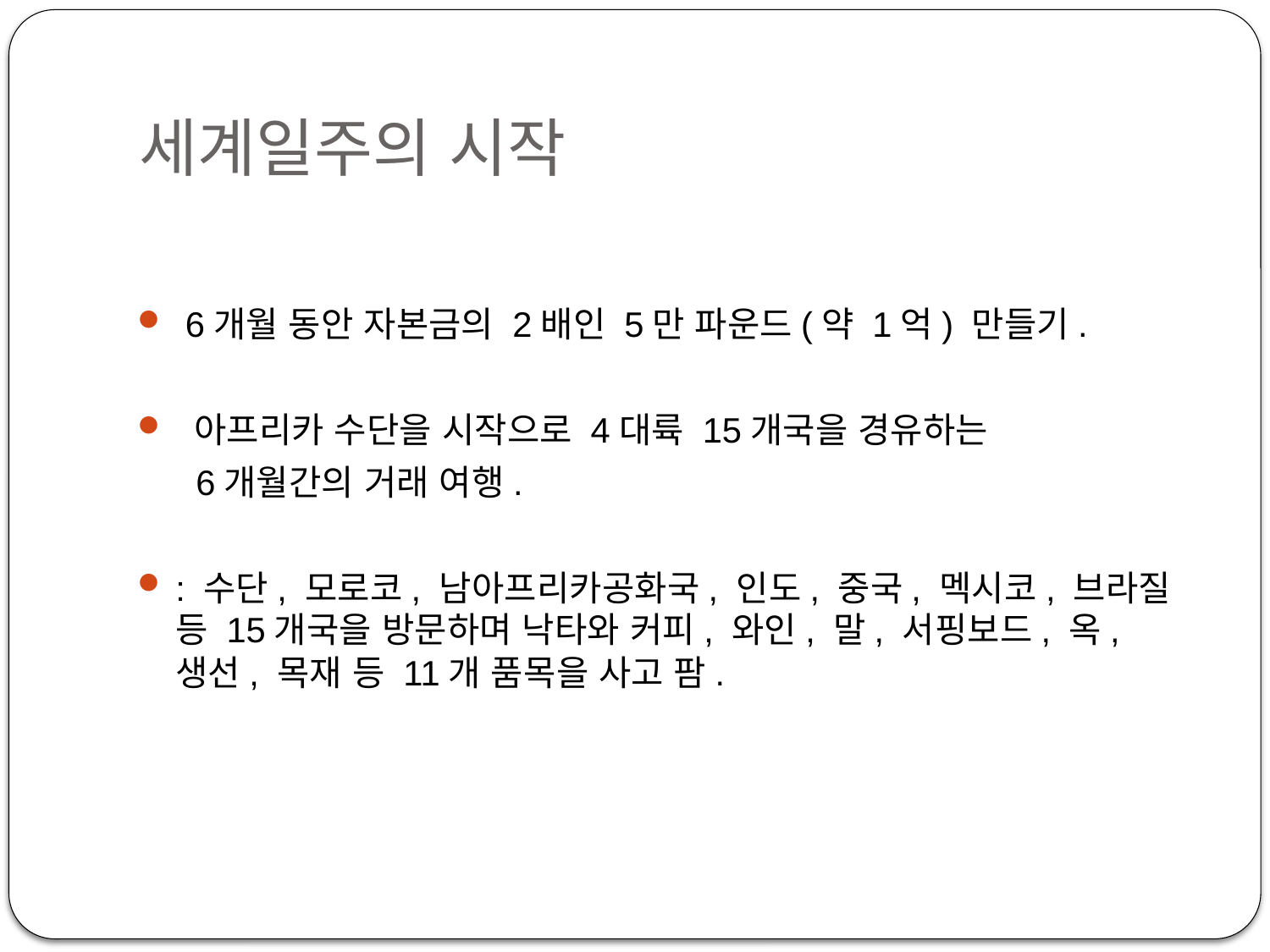

# 세계일주의 시작
 6개월 동안 자본금의 2배인 5만 파운드(약 1억) 만들기.

 아프리카 수단을 시작으로 4대륙 15개국을 경유하는
      6개월간의 거래 여행.

: 수단, 모로코, 남아프리카공화국, 인도, 중국, 멕시코, 브라질 등 15개국을 방문하며 낙타와 커피, 와인, 말, 서핑보드, 옥, 생선, 목재 등 11개 품목을 사고 팜.